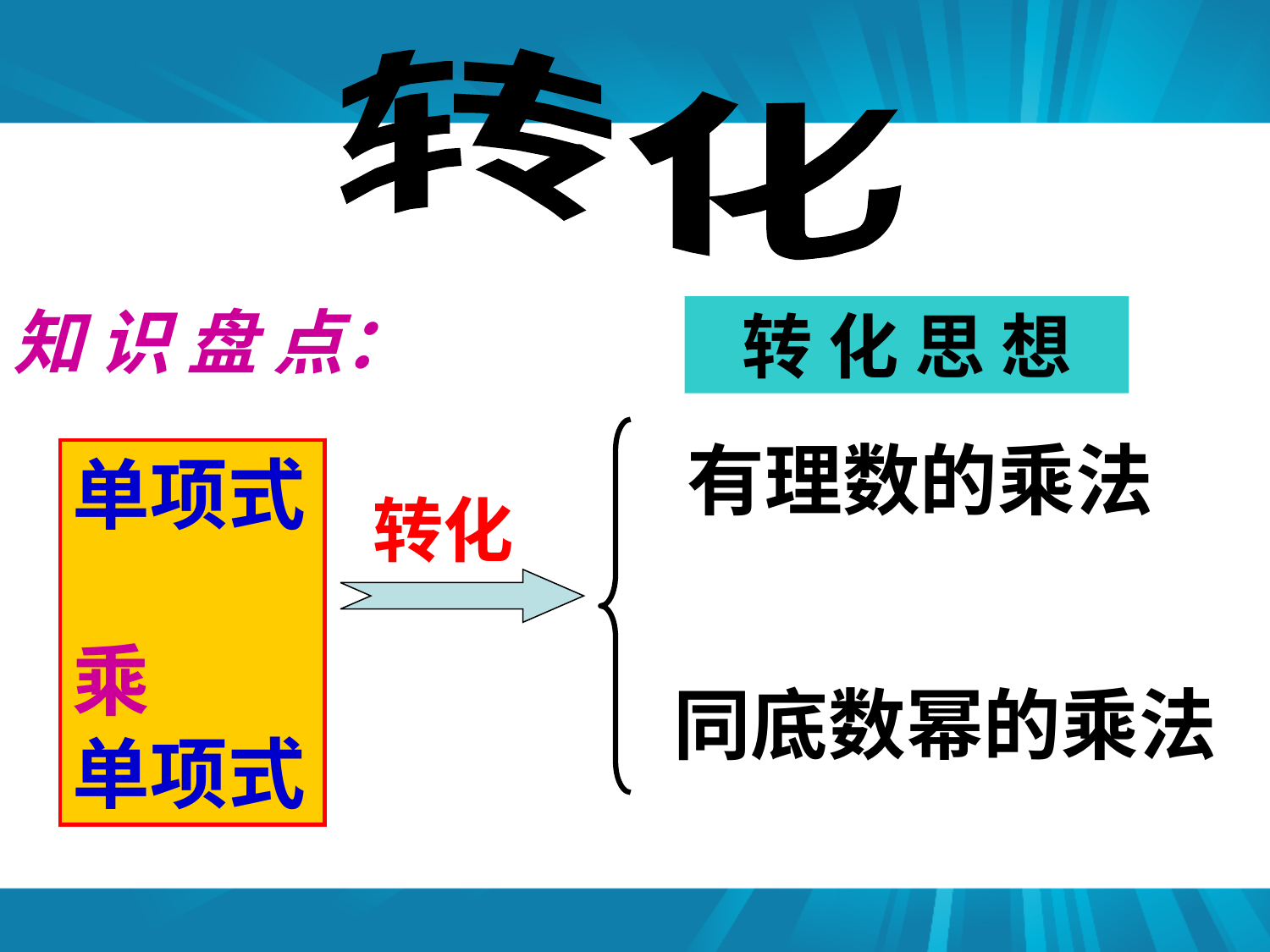

转化
知 识 盘 点：
转 化 思 想

 有理数的乘法
单项式           乘       单项式
转化

同底数幂的乘法